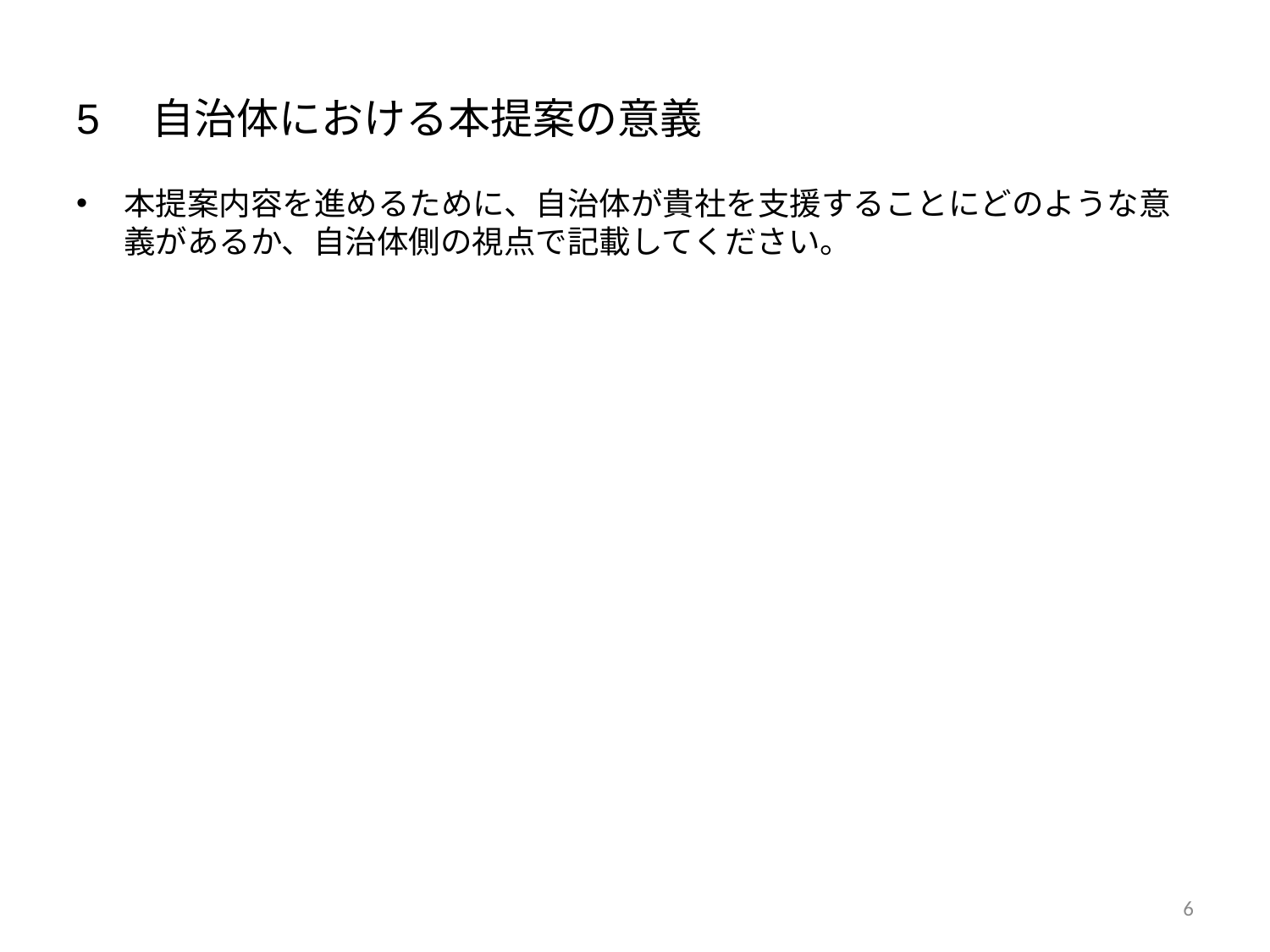

# 5　自治体における本提案の意義
本提案内容を進めるために、自治体が貴社を支援することにどのような意義があるか、自治体側の視点で記載してください。
6